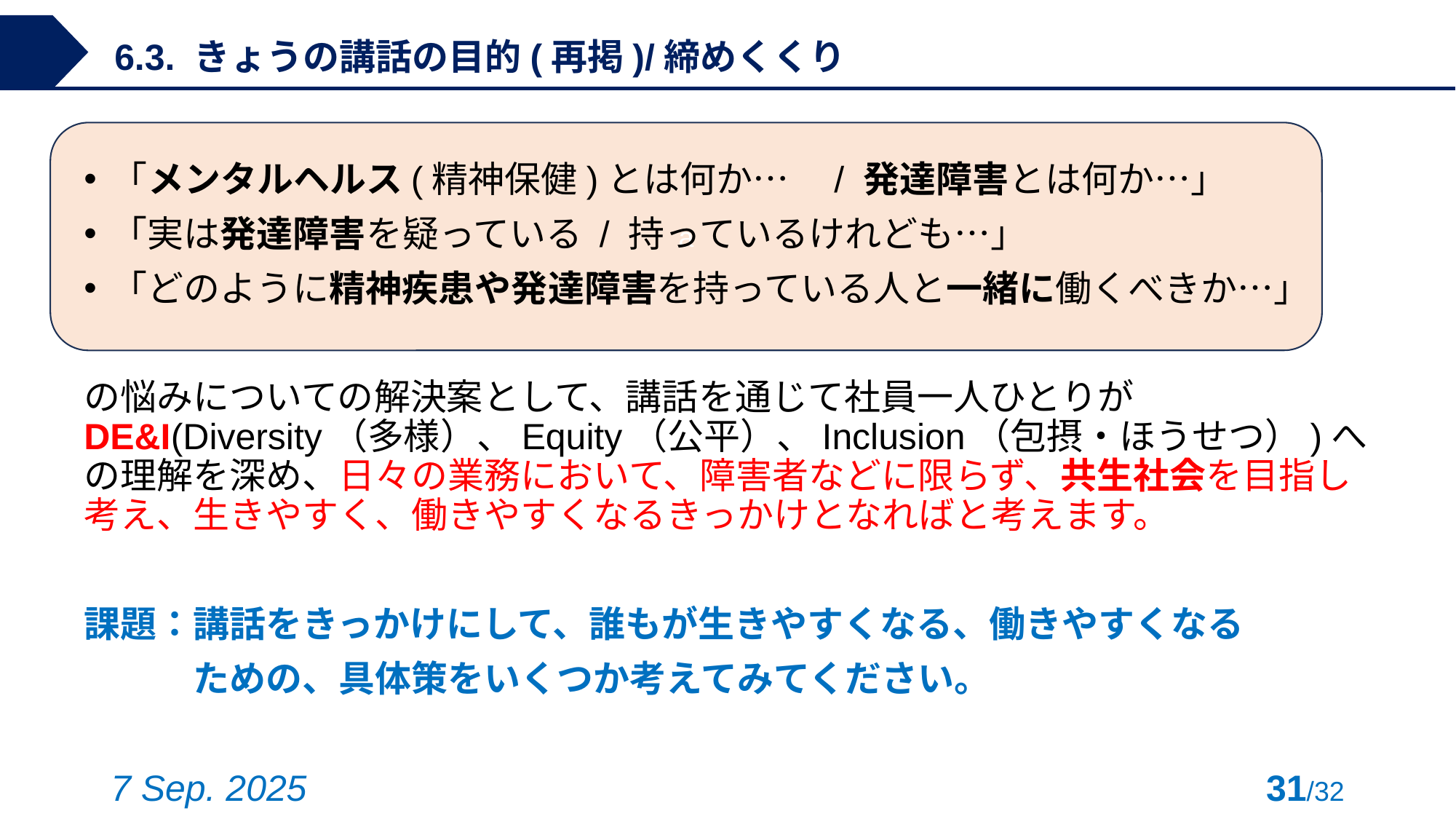

6.3. きょうの講話の目的(再掲)/締めくくり
a
「メンタルヘルス(精神保健)とは何か…　/ 発達障害とは何か…」
「実は発達障害を疑っている / 持っているけれども…」
「どのように精神疾患や発達障害を持っている人と一緒に働くべきか…」

の悩みについての解決案として、講話を通じて社員一人ひとりがDE&I(Diversity（多様）、Equity（公平）、Inclusion（包摂・ほうせつ）)への理解を深め、日々の業務において、障害者などに限らず、共生社会を目指し考え、生きやすく、働きやすくなるきっかけとなればと考えます。

課題：講話をきっかけにして、誰もが生きやすくなる、働きやすくなる
　　　ための、具体策をいくつか考えてみてください。

7 Sep. 2025
31/32